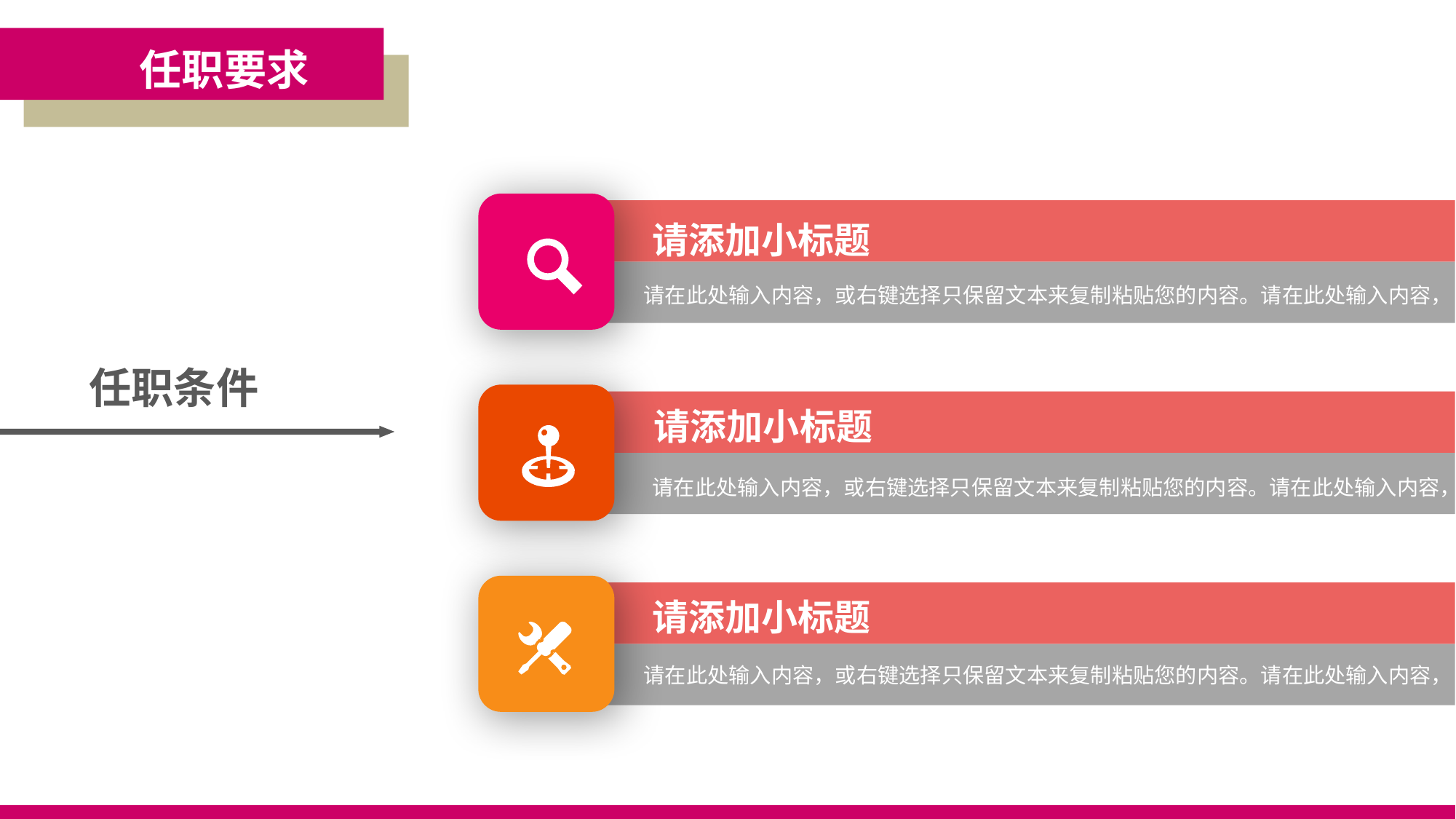

任职要求

请添加小标题

请在此处输入内容，或右键选择只保留文本来复制粘贴您的内容。请在此处输入内容，
任职条件

请添加小标题

请在此处输入内容，或右键选择只保留文本来复制粘贴您的内容。请在此处输入内容，

请添加小标题

请在此处输入内容，或右键选择只保留文本来复制粘贴您的内容。请在此处输入内容，